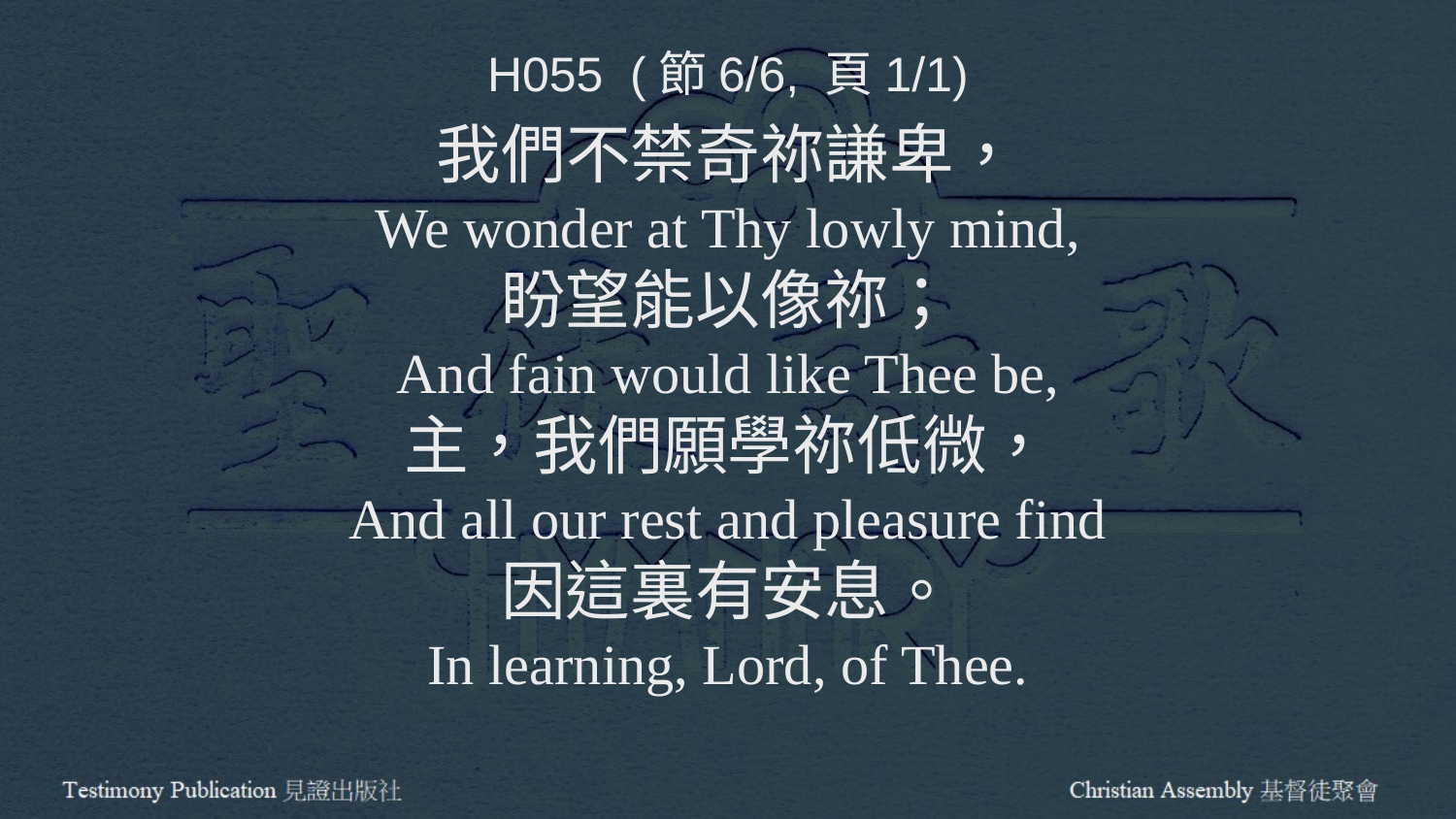

H055  (節6/6, 頁1/1)
我們不禁奇祢謙卑，
We wonder at Thy lowly mind,
盼望能以像祢；
And fain would like Thee be,
主，我們願學祢低微，
And all our rest and pleasure find
因這裏有安息。
In learning, Lord, of Thee.